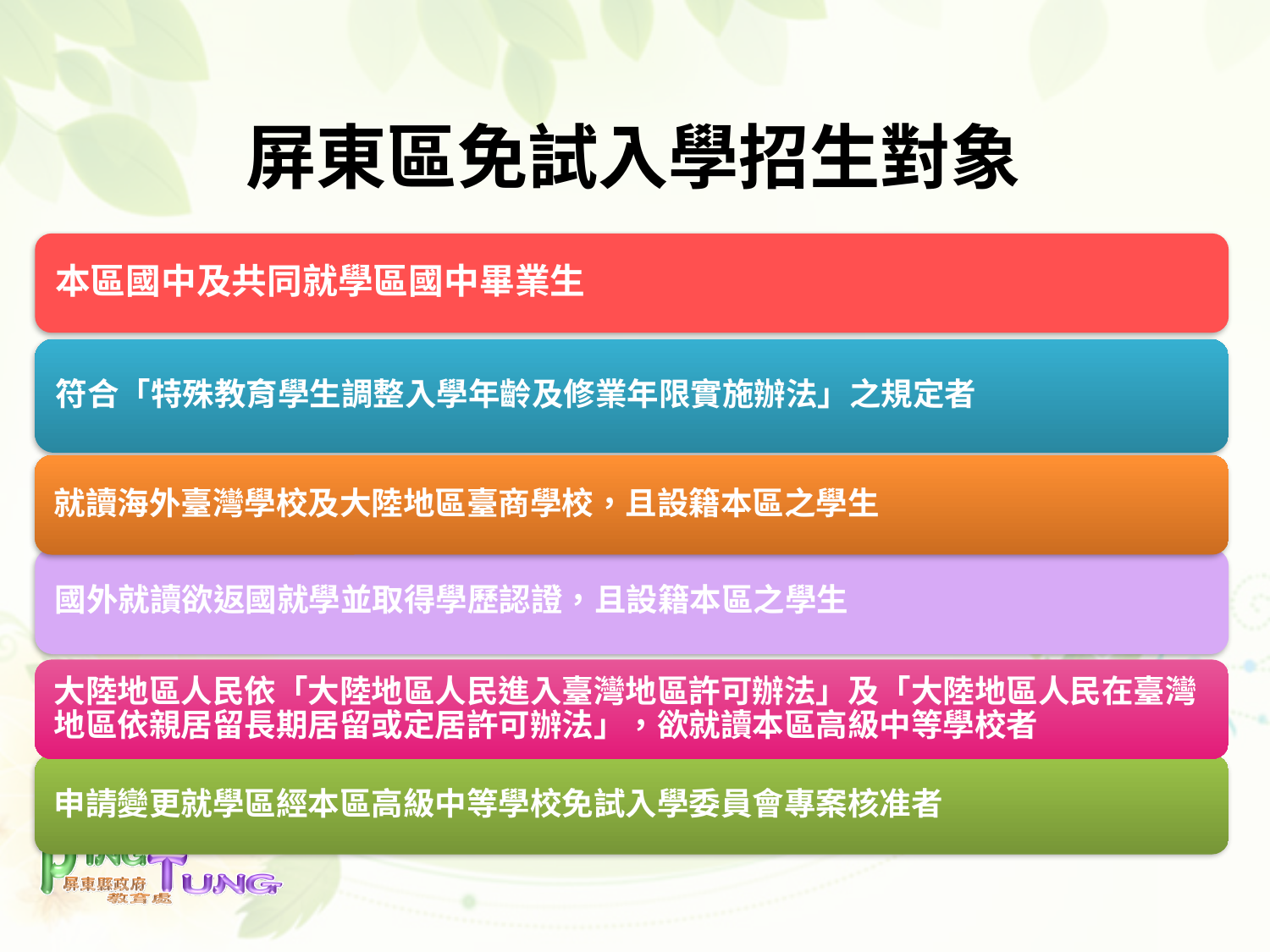

屏東區免試入學招生對象

本區國中及共同就學區國中畢業生
申請變更就學區經本區高級中等學校免試入學委員會專案核准者
國外就讀欲返國就學並取得學歷認證，且設籍本區之學生
符合「特殊教育學生調整入學年齡及修業年限實施辦法」之規定者
就讀海外臺灣學校及大陸地區臺商學校，且設籍本區之學生
大陸地區人民依「大陸地區人民進入臺灣地區許可辦法」及「大陸地區人民在臺灣地區依親居留長期居留或定居許可辦法」，欲就讀本區高級中等學校者